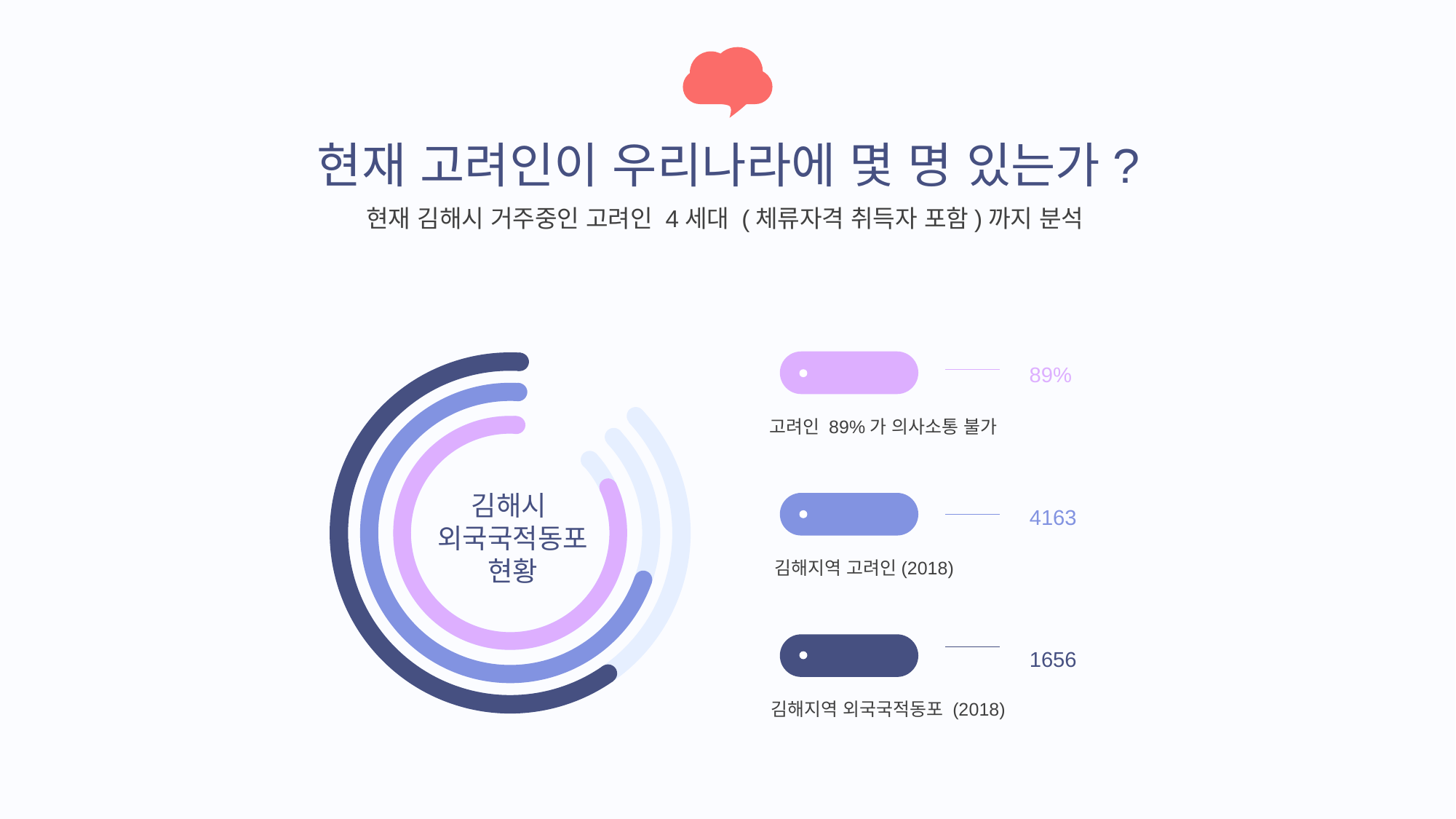

질문.
현재 고려인이 우리나라에 몇 명 있는가?
현재 김해시 거주중인 고려인 4세대 (체류자격 취득자 포함)까지 분석
89%

데이터 하나

고려인 89%가 의사소통 불가

김해시
외국국적동포
현황

데이터 두울

4163
김해지역 고려인(2018)

데이터 세엣

1656
김해지역 외국국적동포 (2018)